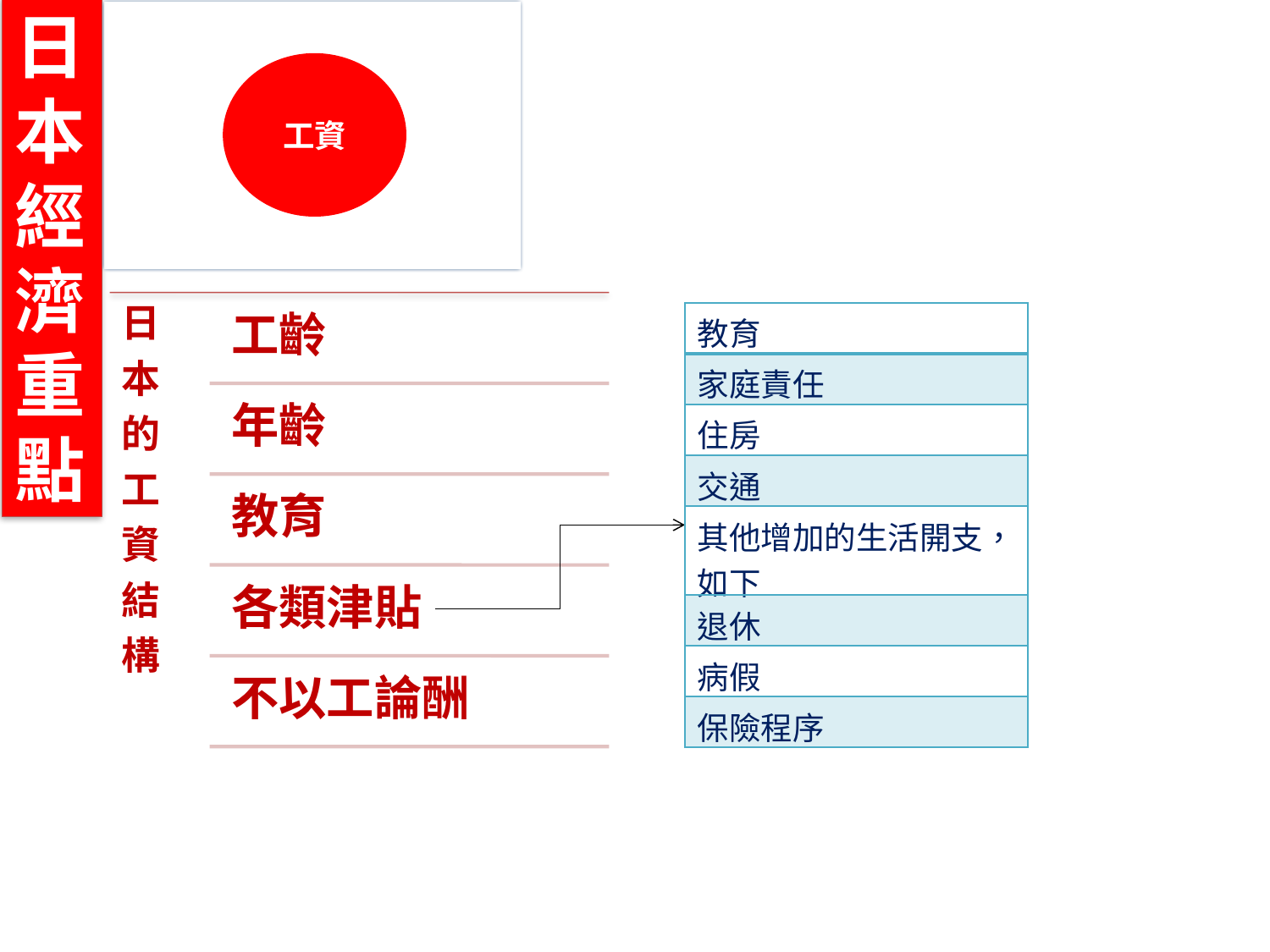

工資
日
本
經
濟
重
點
日
本
的
工
資
結
構
工齡
年齡
教育
各類津貼
不以工論酬
| 教育 |
| --- |
| 家庭責任 |
| 住房 |
| 交通 |
| 其他增加的生活開支，如下 |
| 退休 |
| 病假 |
| 保險程序 |